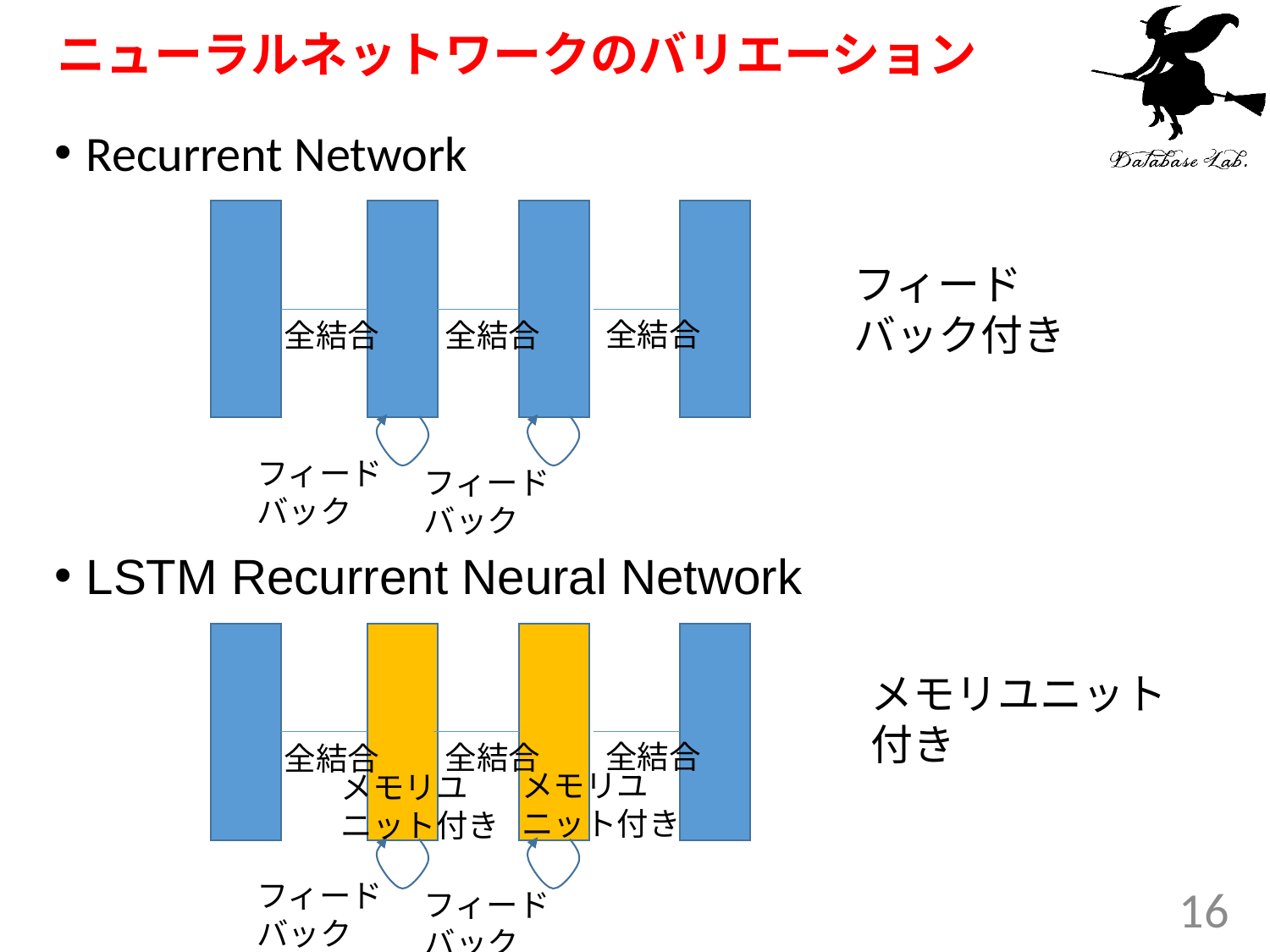

# ニューラルネットワークのバリエーション
Recurrent Network

フィード
バック付き
全結合
全結合
全結合

フィード
バック
フィード
バック
LSTM Recurrent Neural Network

メモリユニット
付き
全結合
全結合
全結合
メモリユニット付き
メモリユニット付き

フィード
バック
フィード
バック
16